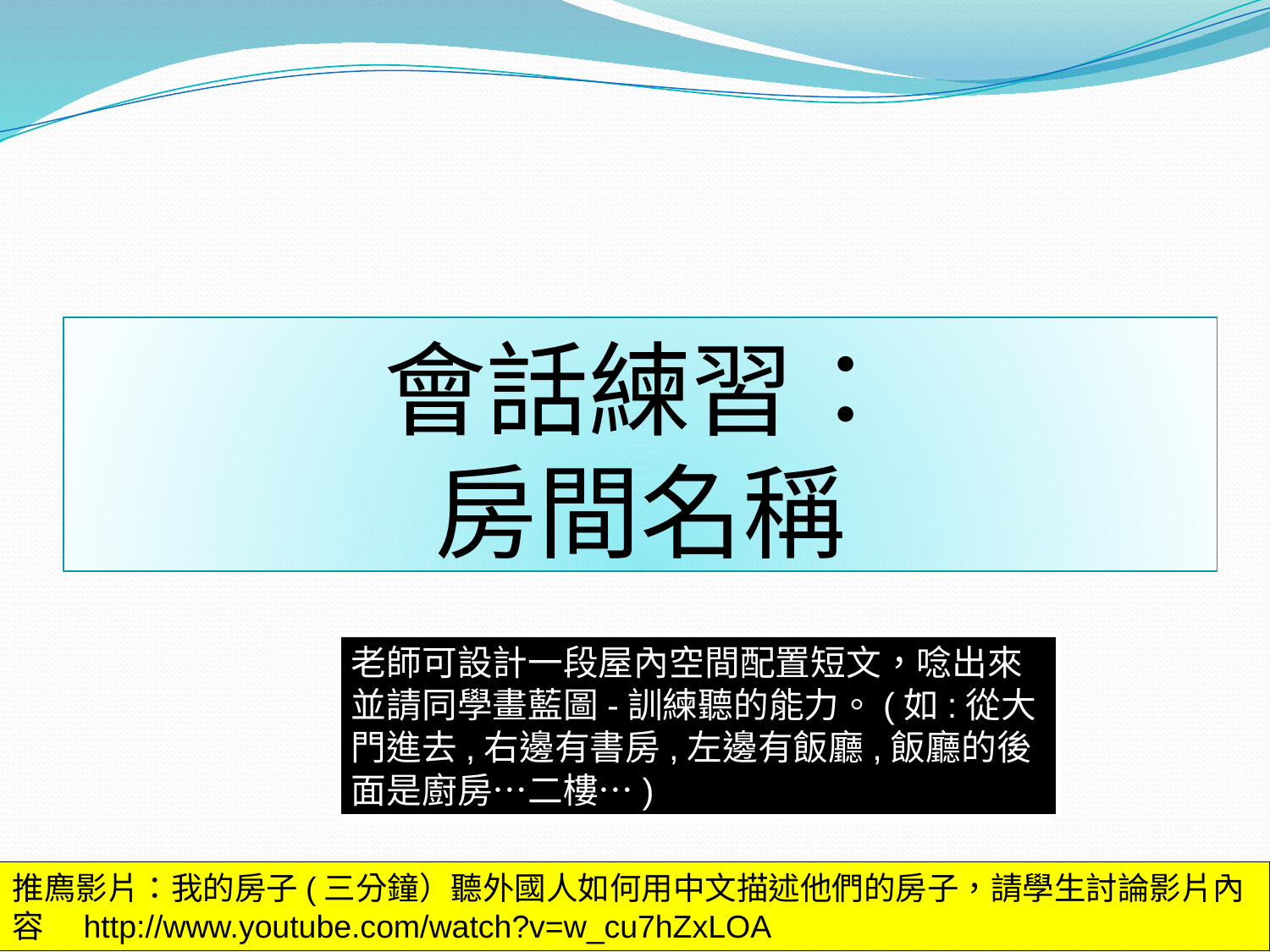

# 會話練習： 房間名稱
老師可設計一段屋內空間配置短文，唸出來並請同學畫藍圖-訓練聽的能力。(如:從大門進去,右邊有書房,左邊有飯廳,飯廳的後面是廚房…二樓…)
推廌影片：我的房子(三分鐘）聽外國人如何用中文描述他們的房子，請學生討論影片內容　http://www.youtube.com/watch?v=w_cu7hZxLOA